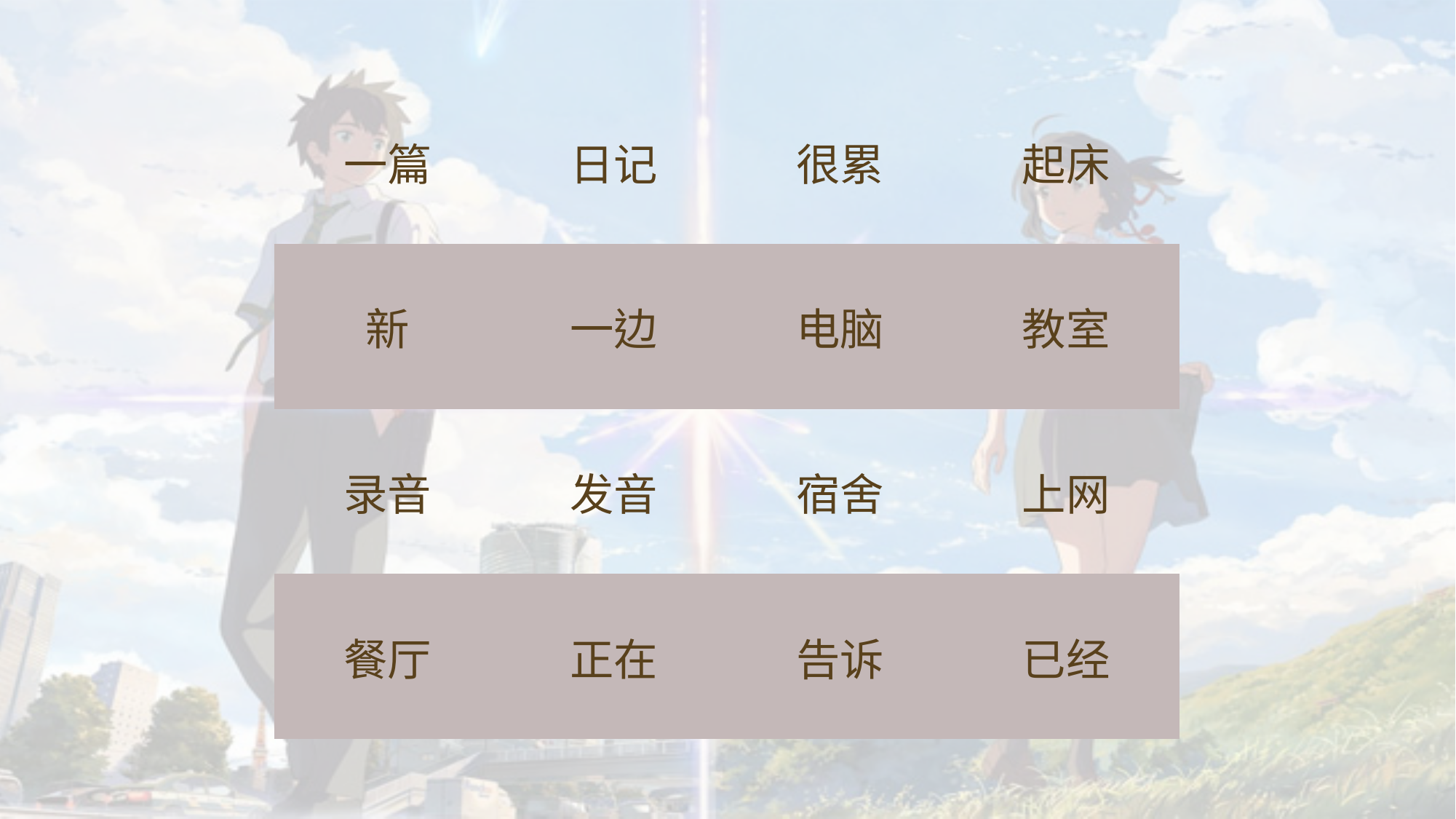

| 一篇 | 日记 | 很累 | 起床 |
| --- | --- | --- | --- |
| 新 | 一边 | 电脑 | 教室 |
| 录音 | 发音 | 宿舍 | 上网 |
| 餐厅 | 正在 | 告诉 | 已经 |